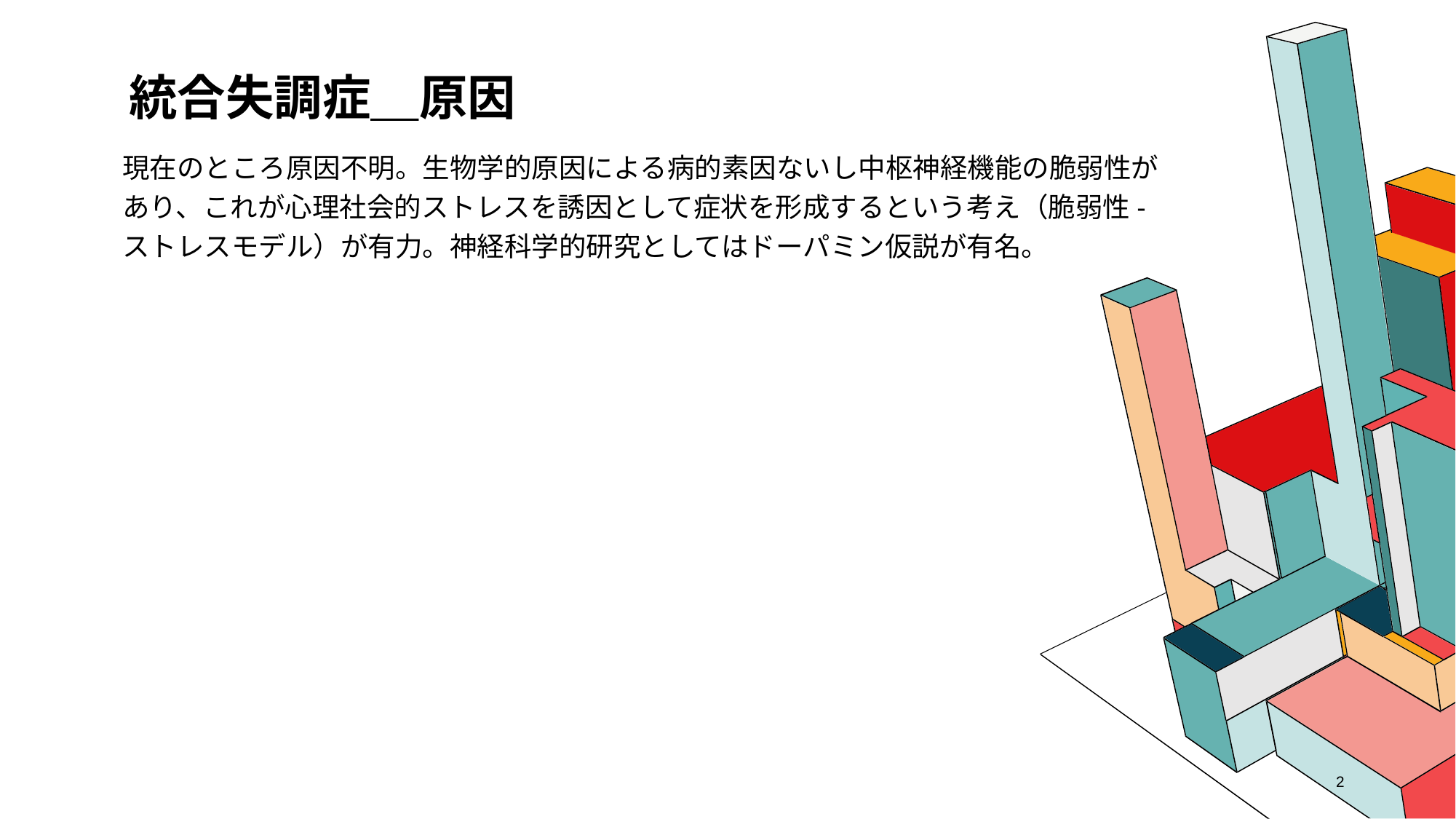

統合失調症＿原因
現在のところ原因不明。生物学的原因による病的素因ないし中枢神経機能の脆弱性があり、これが心理社会的ストレスを誘因として症状を形成するという考え（脆弱性-ストレスモデル）が有力。神経科学的研究としてはドーパミン仮説が有名。

2